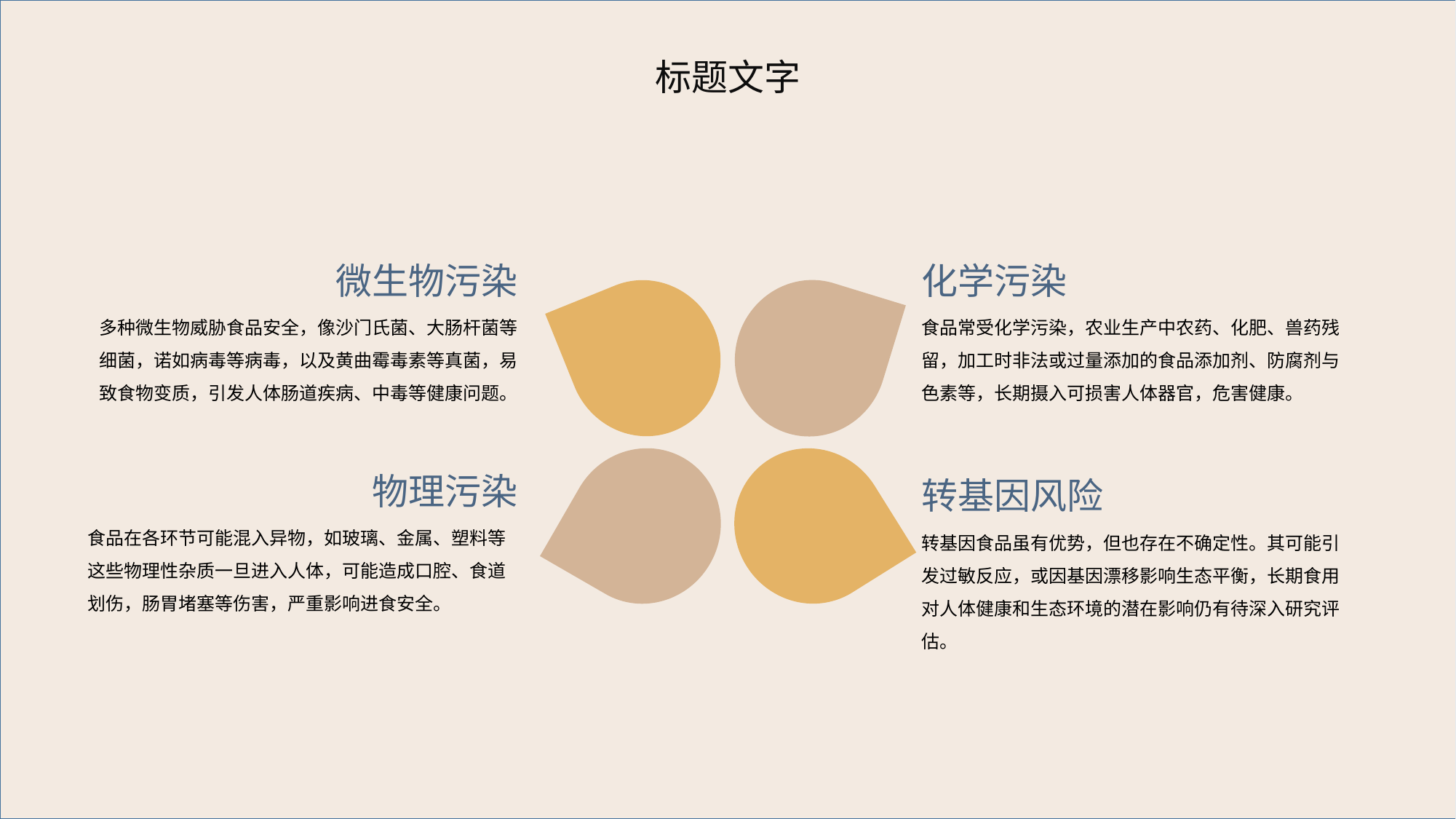

标题文字
微生物污染
化学污染

多种微生物威胁食品安全，像沙门氏菌、大肠杆菌等细菌，诺如病毒等病毒，以及黄曲霉毒素等真菌，易致食物变质，引发人体肠道疾病、中毒等健康问题。
食品常受化学污染，农业生产中农药、化肥、兽药残留，加工时非法或过量添加的食品添加剂、防腐剂与色素等，长期摄入可损害人体器官，危害健康。

物理污染
转基因风险
食品在各环节可能混入异物，如玻璃、金属、塑料等这些物理性杂质一旦进入人体，可能造成口腔、食道划伤，肠胃堵塞等伤害，严重影响进食安全。
转基因食品虽有优势，但也存在不确定性。其可能引发过敏反应，或因基因漂移影响生态平衡，长期食用对人体健康和生态环境的潜在影响仍有待深入研究评估。